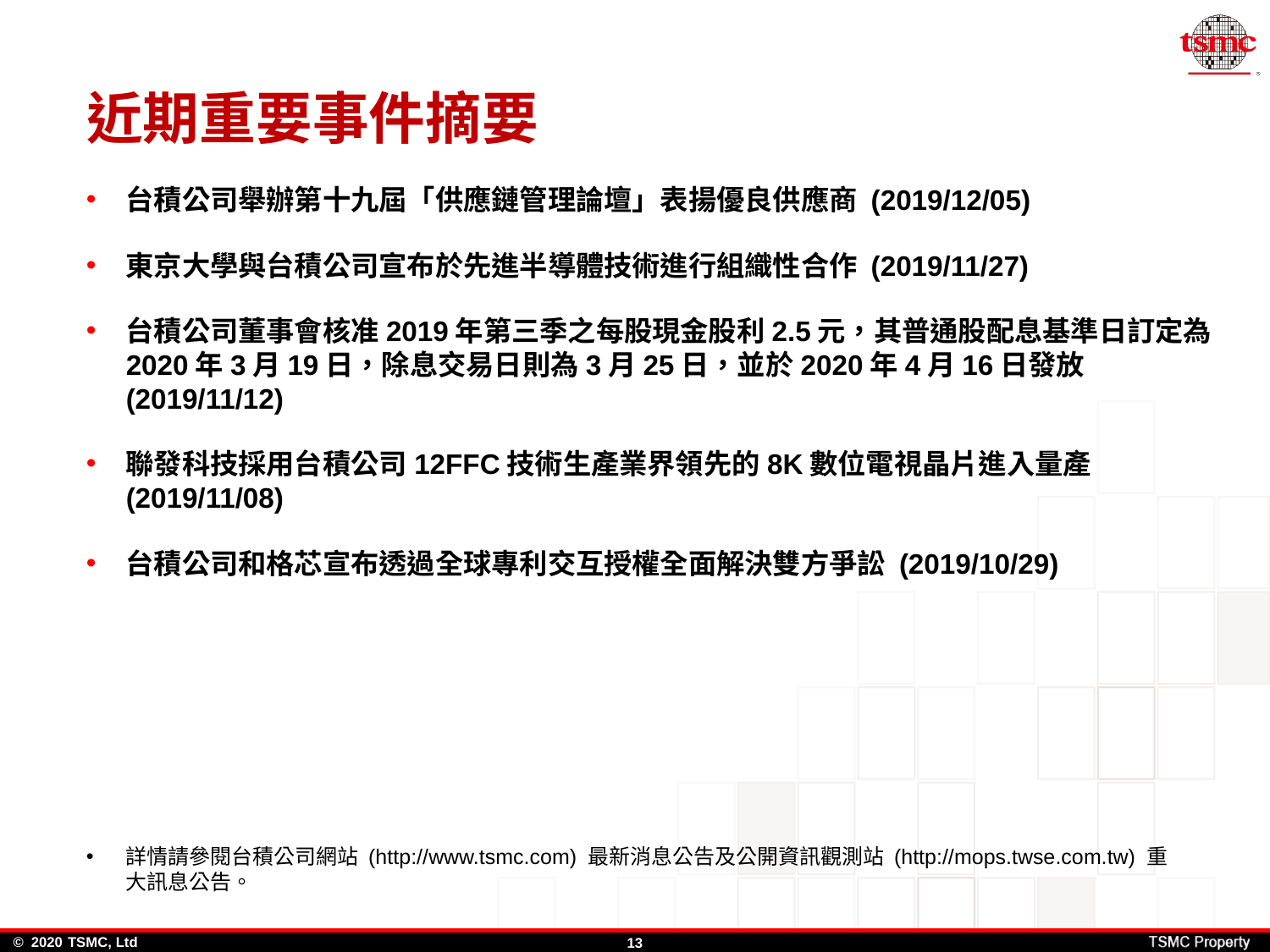

# 近期重要事件摘要

台積公司舉辦第十九屆「供應鏈管理論壇」表揚優良供應商 (2019/12/05)
東京大學與台積公司宣布於先進半導體技術進行組織性合作 (2019/11/27)
台積公司董事會核准2019年第三季之每股現金股利2.5元，其普通股配息基準日訂定為2020年3月19日，除息交易日則為3月25日，並於2020年4月16日發放 (2019/11/12)
聯發科技採用台積公司12FFC技術生產業界領先的8K數位電視晶片進入量產 (2019/11/08)
台積公司和格芯宣布透過全球專利交互授權全面解決雙方爭訟 (2019/10/29)
詳情請參閱台積公司網站 (http://www.tsmc.com) 最新消息公告及公開資訊觀測站 (http://mops.twse.com.tw) 重大訊息公告。